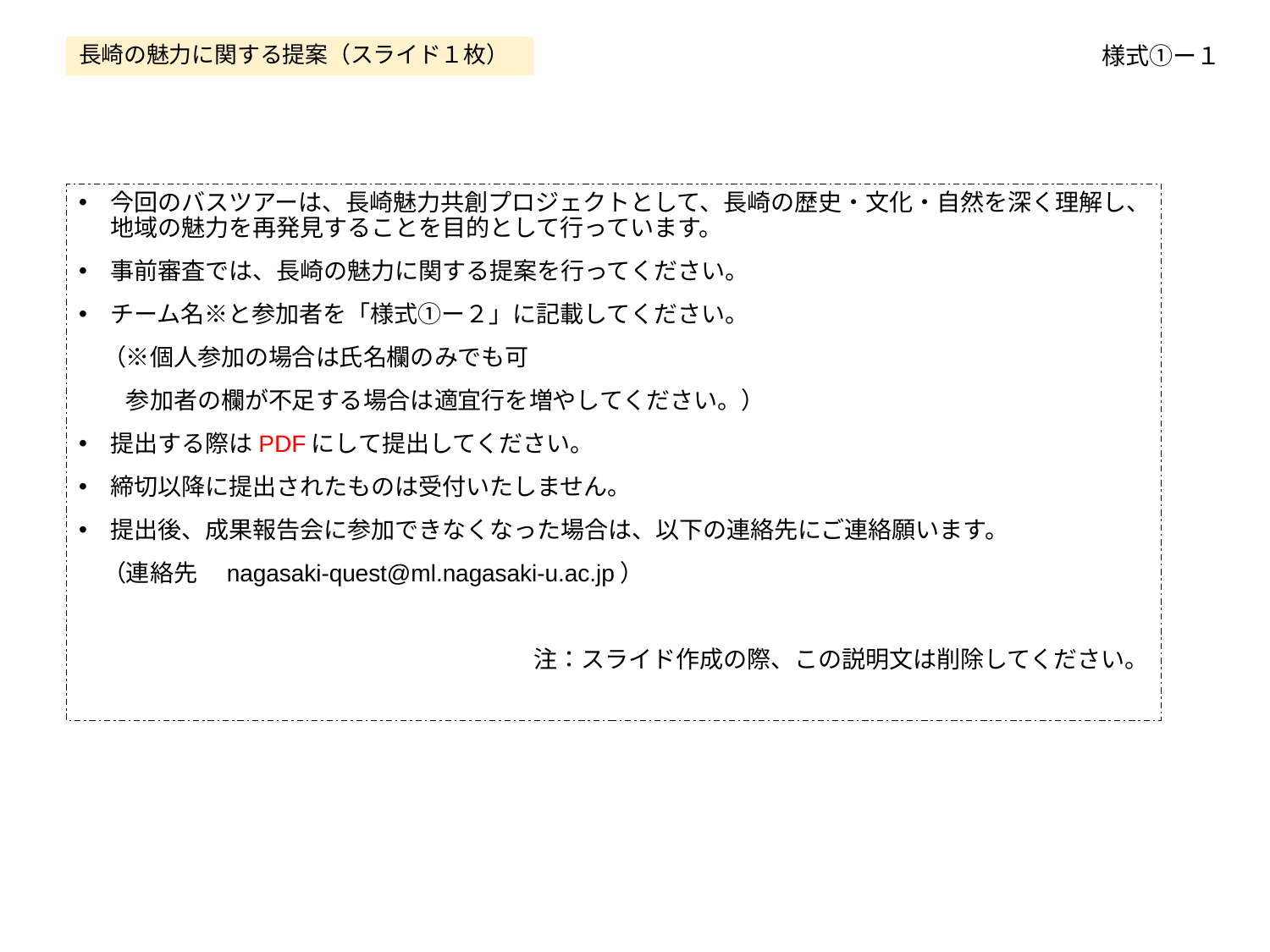

様式①ー１
# 長崎の魅力に関する提案（スライド１枚）
今回のバスツアーは、長崎魅力共創プロジェクトとして、長崎の歴史・文化・自然を深く理解し、地域の魅力を再発見することを目的として行っています。
事前審査では、長崎の魅力に関する提案を行ってください。
チーム名※と参加者を「様式①ー２」に記載してください。
　（※個人参加の場合は氏名欄のみでも可
　　参加者の欄が不足する場合は適宜行を増やしてください。）
提出する際はPDFにして提出してください。
締切以降に提出されたものは受付いたしません。
提出後、成果報告会に参加できなくなった場合は、以下の連絡先にご連絡願います。
　（連絡先　nagasaki-quest@ml.nagasaki-u.ac.jp）

注：スライド作成の際、この説明文は削除してください。